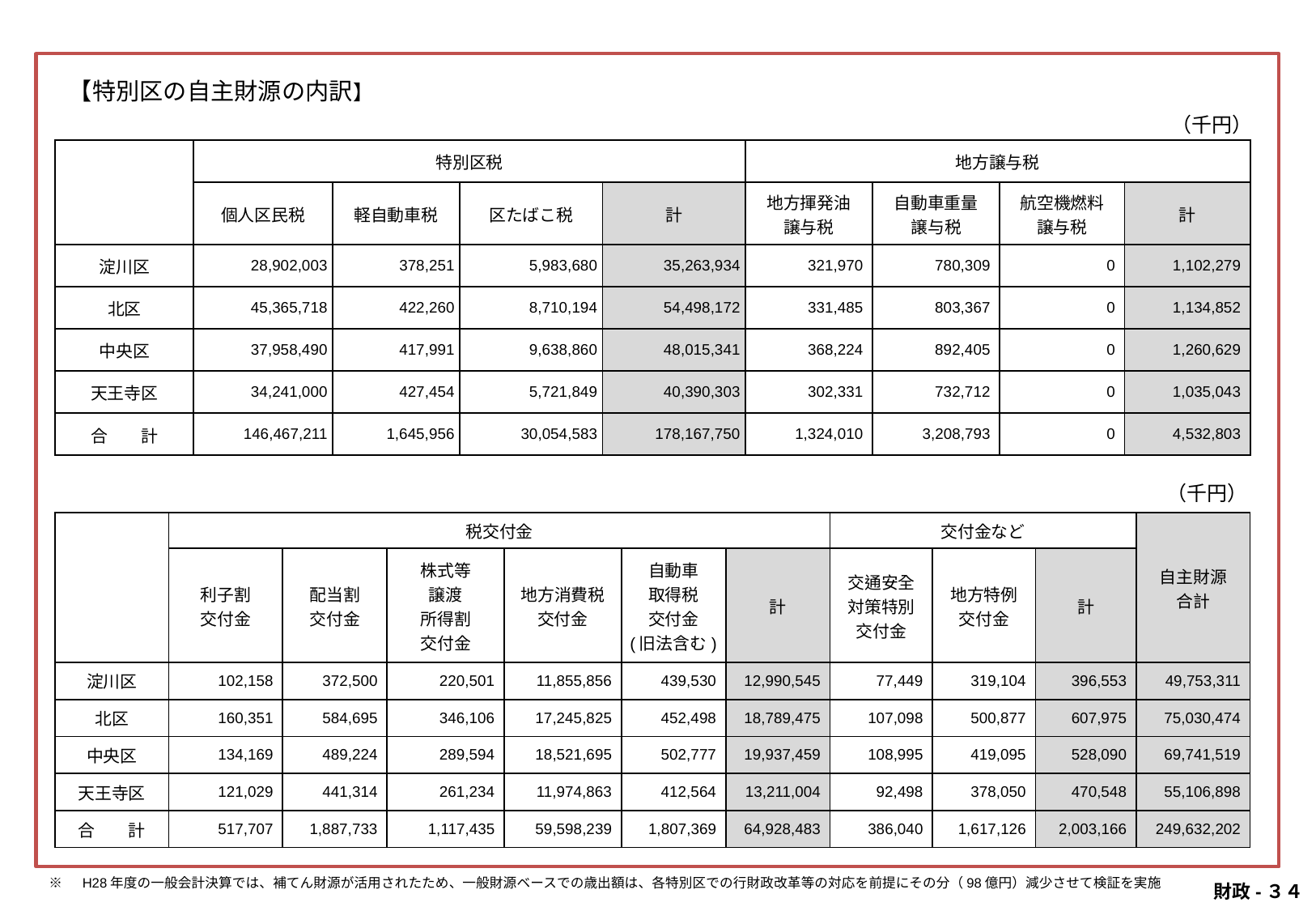

#

【特別区の自主財源の内訳】
（千円）
|  | 特別区税 |  |  |  | 地方譲与税 |  |  |  |
| --- | --- | --- | --- | --- | --- | --- | --- | --- |
|  | 個人区民税 | 軽自動車税 | 区たばこ税 | 計 | 地方揮発油 譲与税 | 自動車重量 譲与税 | 航空機燃料 譲与税 | 計 |
| 淀川区 | 28,902,003 | 378,251 | 5,983,680 | 35,263,934 | 321,970 | 780,309 | 0 | 1,102,279 |
| 北区 | 45,365,718 | 422,260 | 8,710,194 | 54,498,172 | 331,485 | 803,367 | 0 | 1,134,852 |
| 中央区 | 37,958,490 | 417,991 | 9,638,860 | 48,015,341 | 368,224 | 892,405 | 0 | 1,260,629 |
| 天王寺区 | 34,241,000 | 427,454 | 5,721,849 | 40,390,303 | 302,331 | 732,712 | 0 | 1,035,043 |
| 合　　計 | 146,467,211 | 1,645,956 | 30,054,583 | 178,167,750 | 1,324,010 | 3,208,793 | 0 | 4,532,803 |
（千円）
|  | 税交付金 |  |  |  |  |  | 交付金など |  |  | 自主財源 合計 |
| --- | --- | --- | --- | --- | --- | --- | --- | --- | --- | --- |
|  | 利子割 交付金 | 配当割 交付金 | 株式等 譲渡 所得割 交付金 | 地方消費税 交付金 | 自動車 取得税 交付金 (旧法含む) | 計 | 交通安全 対策特別 交付金 | 地方特例 交付金 | 計 |  |
| 淀川区 | 102,158 | 372,500 | 220,501 | 11,855,856 | 439,530 | 12,990,545 | 77,449 | 319,104 | 396,553 | 49,753,311 |
| 北区 | 160,351 | 584,695 | 346,106 | 17,245,825 | 452,498 | 18,789,475 | 107,098 | 500,877 | 607,975 | 75,030,474 |
| 中央区 | 134,169 | 489,224 | 289,594 | 18,521,695 | 502,777 | 19,937,459 | 108,995 | 419,095 | 528,090 | 69,741,519 |
| 天王寺区 | 121,029 | 441,314 | 261,234 | 11,974,863 | 412,564 | 13,211,004 | 92,498 | 378,050 | 470,548 | 55,106,898 |
| 合　　計 | 517,707 | 1,887,733 | 1,117,435 | 59,598,239 | 1,807,369 | 64,928,483 | 386,040 | 1,617,126 | 2,003,166 | 249,632,202 |
※　H28年度の一般会計決算では、補てん財源が活用されたため、一般財源ベースでの歳出額は、各特別区での行財政改革等の対応を前提にその分（98億円）減少させて検証を実施
 財政-３４